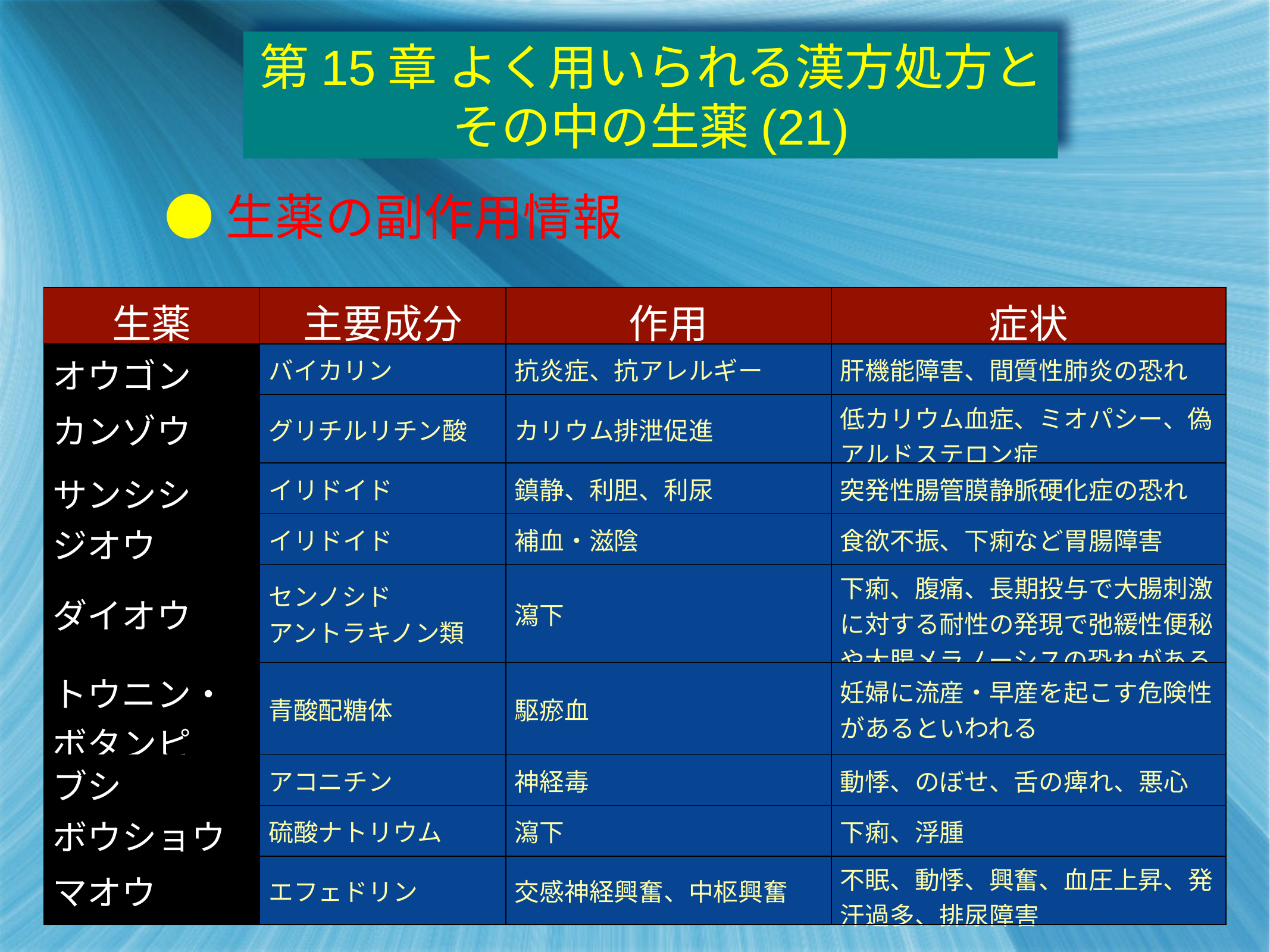

第15章 よく用いられる漢方処方とその中の生薬(21)
●生薬の副作用情報
| 生薬 | 主要成分 | 作用 | 症状 |
| --- | --- | --- | --- |
| オウゴン | バイカリン | 抗炎症、抗アレルギー | 肝機能障害、間質性肺炎の恐れ |
| カンゾウ | グリチルリチン酸 | カリウム排泄促進 | 低カリウム血症、ミオパシー、偽アルドステロン症 |
| サンシシ | イリドイド | 鎮静、利胆、利尿 | 突発性腸管膜静脈硬化症の恐れ |
| ジオウ | イリドイド | 補血・滋陰 | 食欲不振、下痢など胃腸障害 |
| ダイオウ | センノシド アントラキノン類 | 瀉下 | 下痢、腹痛、長期投与で大腸刺激に対する耐性の発現で弛緩性便秘や大腸メラノーシスの恐れがある |
| トウニン・ボタンピ | 青酸配糖体 | 駆瘀血 | 妊婦に流産・早産を起こす危険性があるといわれる |
| ブシ | アコニチン | 神経毒 | 動悸、のぼせ、舌の痺れ、悪心 |
| ボウショウ | 硫酸ナトリウム | 瀉下 | 下痢、浮腫 |
| マオウ | エフェドリン | 交感神経興奮、中枢興奮 | 不眠、動悸、興奮、血圧上昇、発汗過多、排尿障害 |